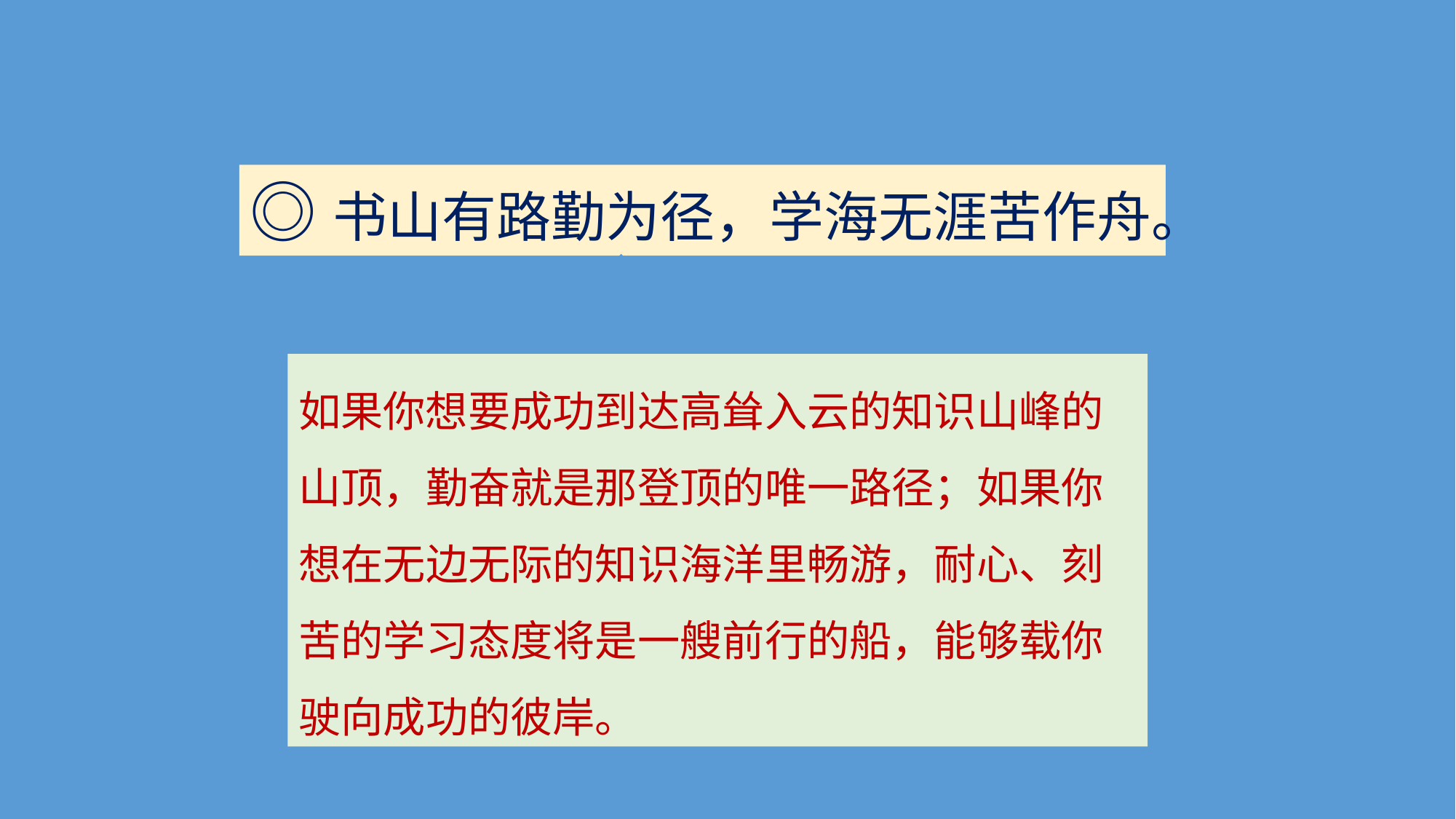

◎书山有路勤为径，学海无涯苦作舟。
如果你想要成功到达高耸入云的知识山峰的山顶，勤奋就是那登顶的唯一路径；如果你想在无边无际的知识海洋里畅游，耐心、刻苦的学习态度将是一艘前行的船，能够载你驶向成功的彼岸。